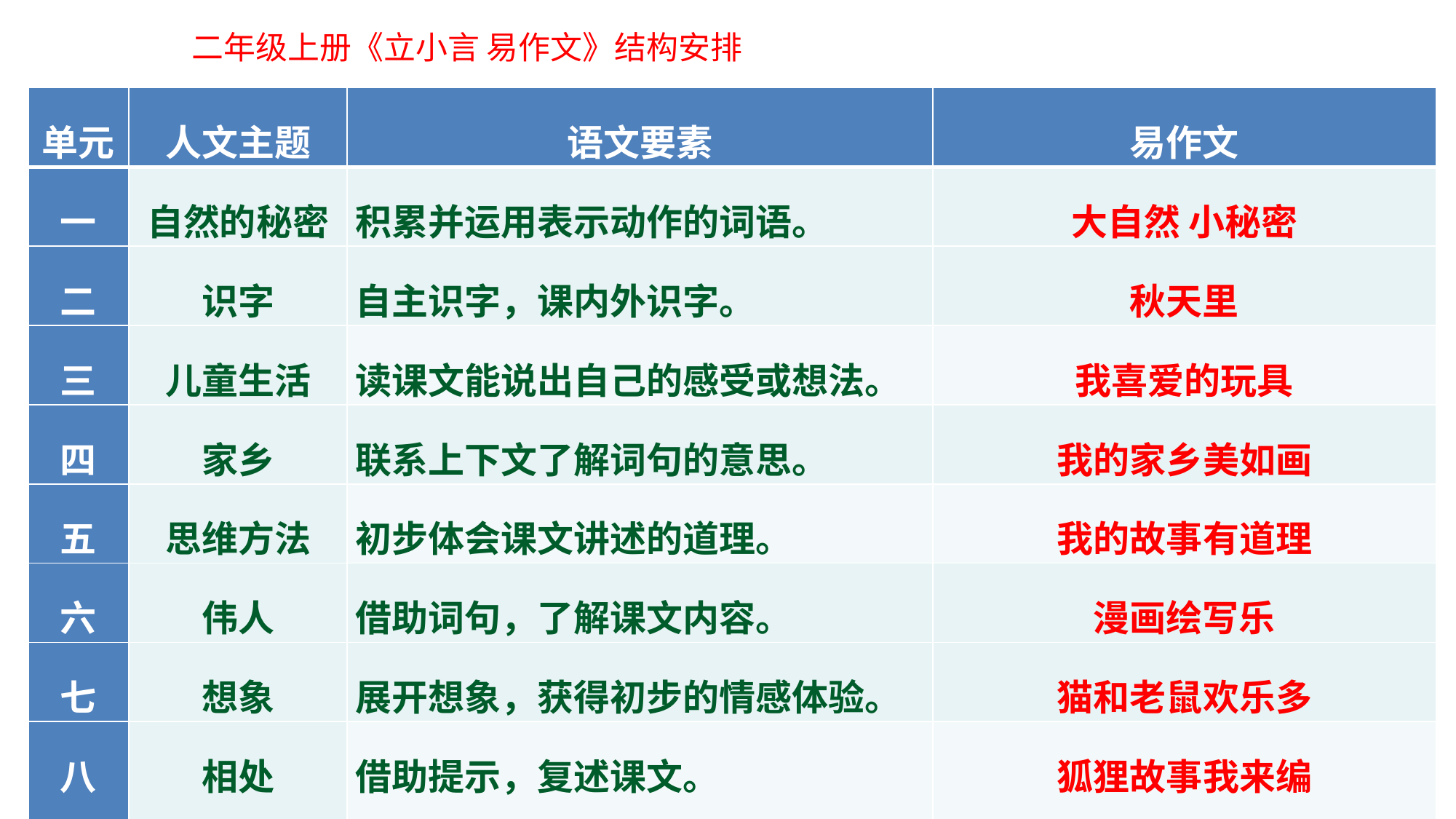

# 二年级上册《立小言 易作文》结构安排
| 单元 | 人文主题 | 语文要素 | 易作文 |
| --- | --- | --- | --- |
| 一 | 自然的秘密 | 积累并运用表示动作的词语。 | 大自然 小秘密 |
| 二 | 识字 | 自主识字，课内外识字。 | 秋天里 |
| 三 | 儿童生活 | 读课文能说出自己的感受或想法。 | 我喜爱的玩具 |
| 四 | 家乡 | 联系上下文了解词句的意思。 | 我的家乡美如画 |
| 五 | 思维方法 | 初步体会课文讲述的道理。 | 我的故事有道理 |
| 六 | 伟人 | 借助词句，了解课文内容。 | 漫画绘写乐 |
| 七 | 想象 | 展开想象，获得初步的情感体验。 | 猫和老鼠欢乐多 |
| 八 | 相处 | 借助提示，复述课文。 自主识字，自主阅读。 | 狐狸故事我来编 |